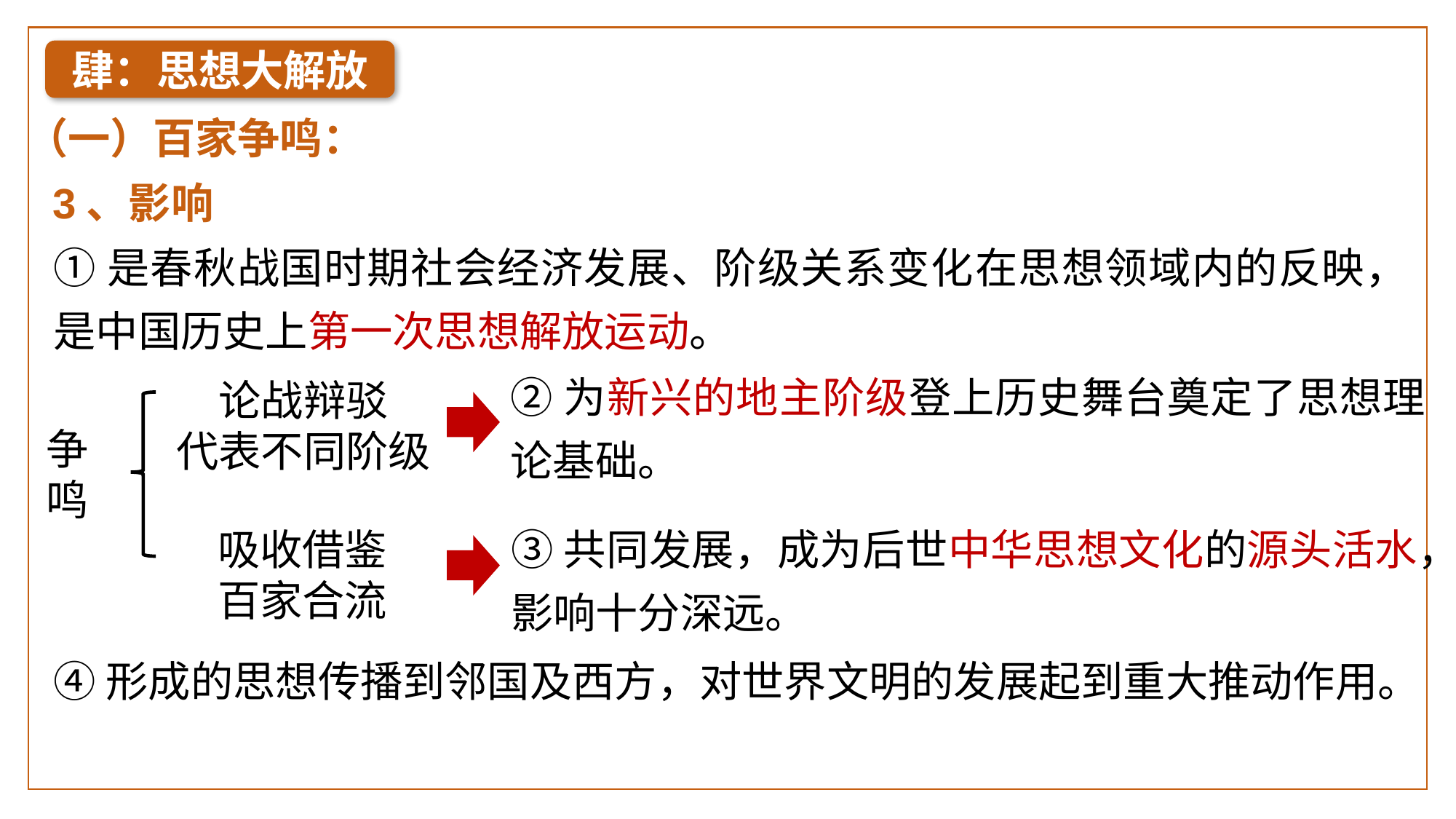

肆：思想大解放
（一）百家争鸣：
3、影响
①是春秋战国时期社会经济发展、阶级关系变化在思想领域内的反映，是中国历史上第一次思想解放运动。
②为新兴的地主阶级登上历史舞台奠定了思想理论基础。
论战辩驳
代表不同阶级

争鸣
③共同发展，成为后世中华思想文化的源头活水，影响十分深远。
吸收借鉴
百家合流

④形成的思想传播到邻国及西方，对世界文明的发展起到重大推动作用。